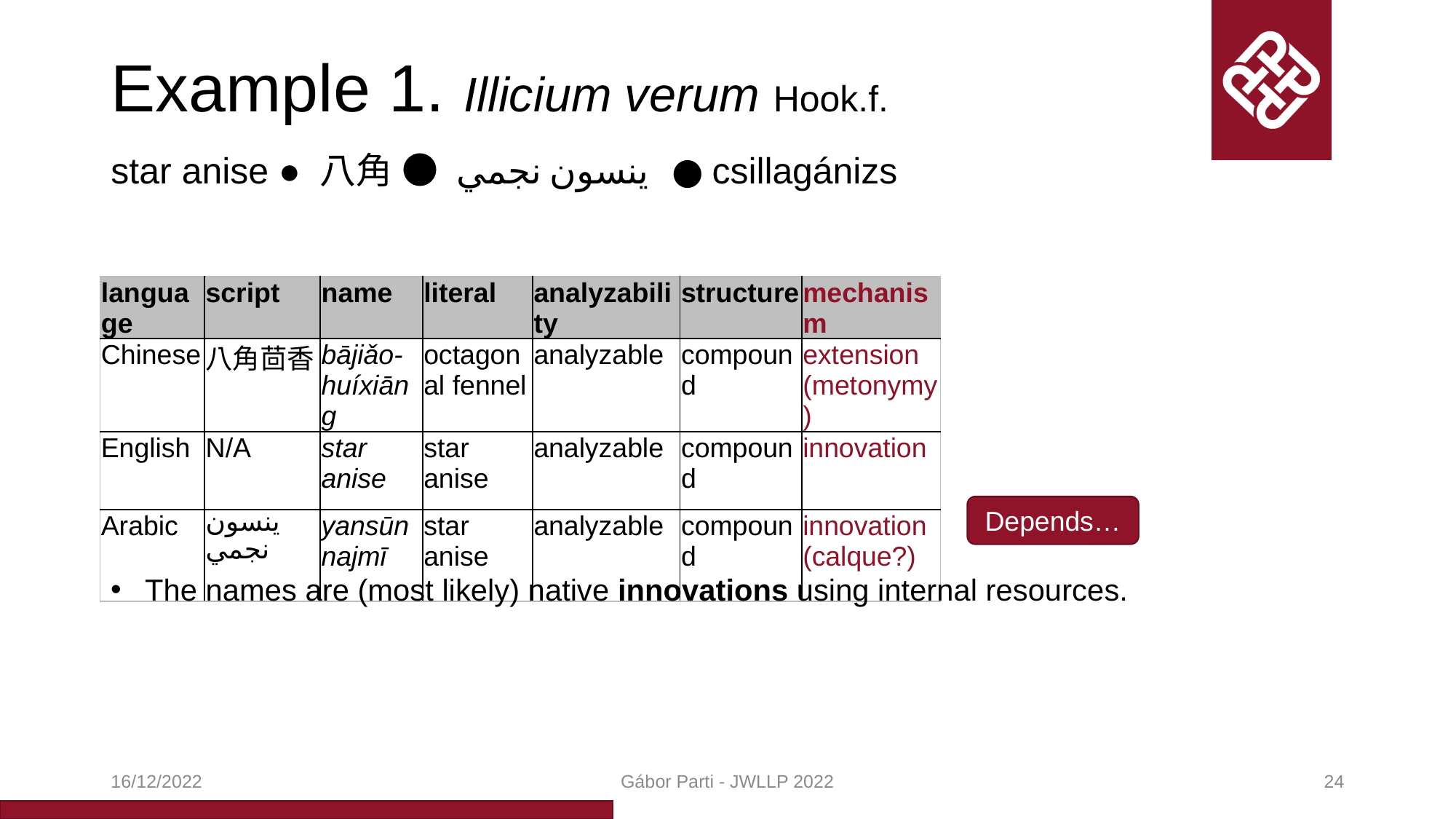

# Example 1. Illicium verum Hook.f. star anise ● 八角 ● ينسون نجمي  ● csillagánizs
| language | script | name | literal | analyzability | structure | mechanism |
| --- | --- | --- | --- | --- | --- | --- |
| Chinese | 八角茴香 | bājiǎo- huíxiāng | octagonal fennel | analyzable | compound | extension (metonymy) |
| English | N/A | star anise | star anise | analyzable | compound | innovation |
| Arabic | ينسون نجمي | yansūn najmī | star anise | analyzable | compound | innovation (calque?) |
Depends…
The names are (most likely) native innovations using internal resources.
16/12/2022
Gábor Parti - JWLLP 2022
24